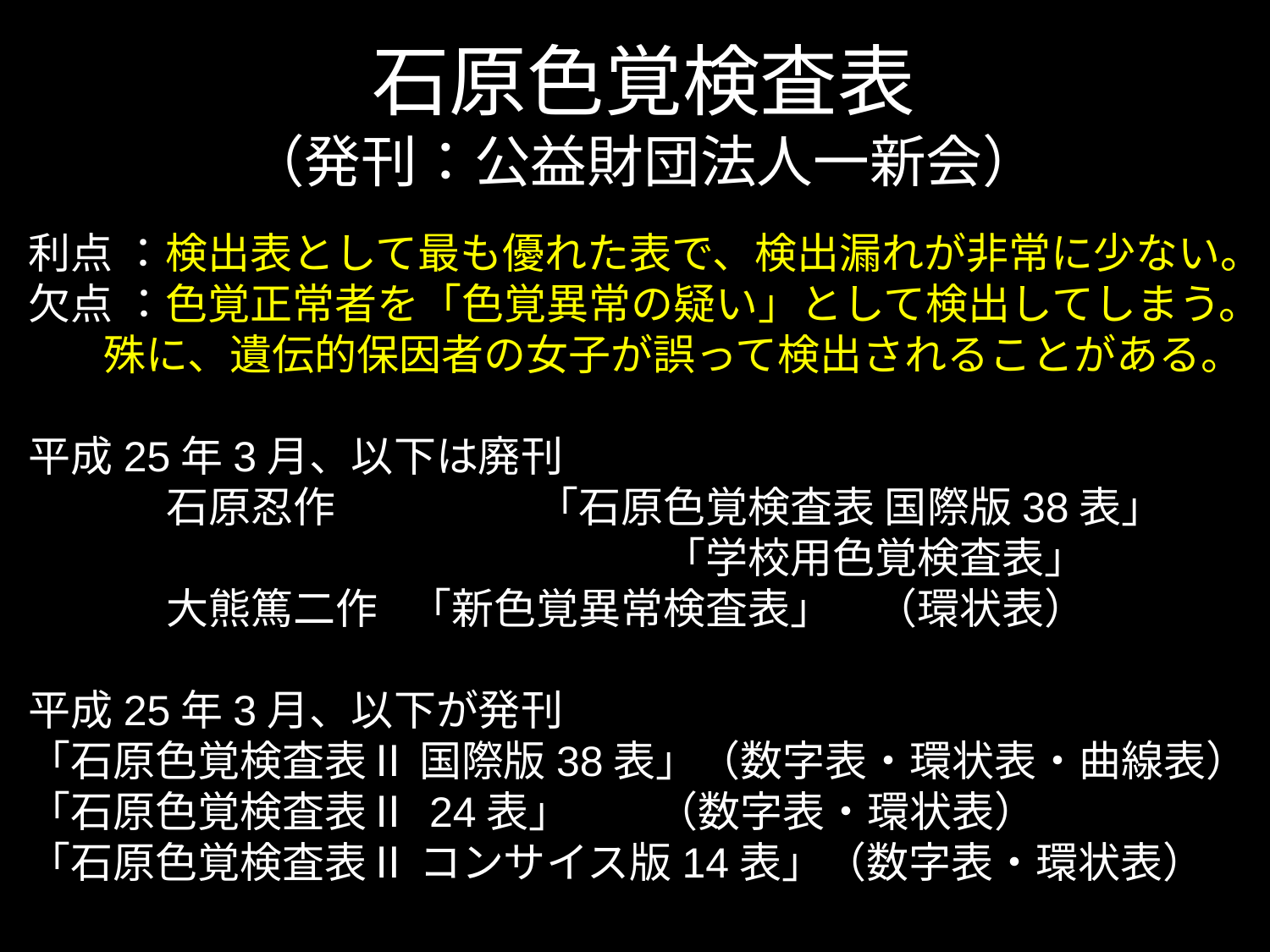

石原色覚検査表
（発刊：公益財団法人一新会）
利点 ：検出表として最も優れた表で、検出漏れが非常に少ない。
欠点 ：色覚正常者を「色覚異常の疑い」として検出してしまう。
	殊に、遺伝的保因者の女子が誤って検出されることがある。

平成25年3月、以下は廃刊
		石原忍作		「石原色覚検査表 国際版38表」
						「学校用色覚検査表」
		大熊篤二作	「新色覚異常検査表」　（環状表）

平成25年3月、以下が発刊
「石原色覚検査表Ⅱ 国際版38表」（数字表・環状表・曲線表）
「石原色覚検査表Ⅱ 24表」　　（数字表・環状表）
「石原色覚検査表Ⅱ コンサイス版14表」（数字表・環状表）